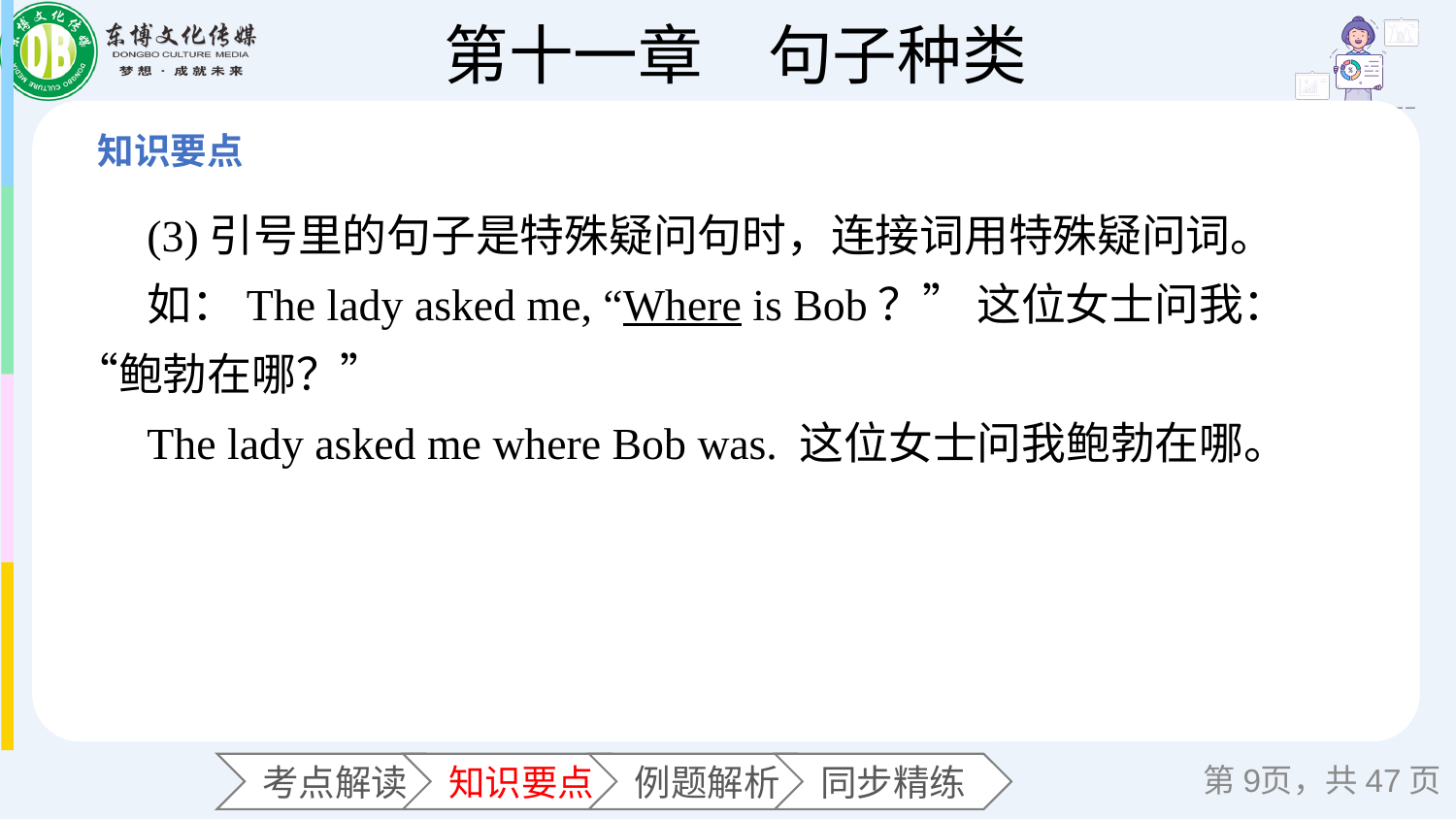

(3)引号里的句子是特殊疑问句时，连接词用特殊疑问词。
如：The lady asked me, “Where is Bob？” 这位女士问我：“鲍勃在哪？”
The lady asked me where Bob was. 这位女士问我鲍勃在哪。
第9页，共47页